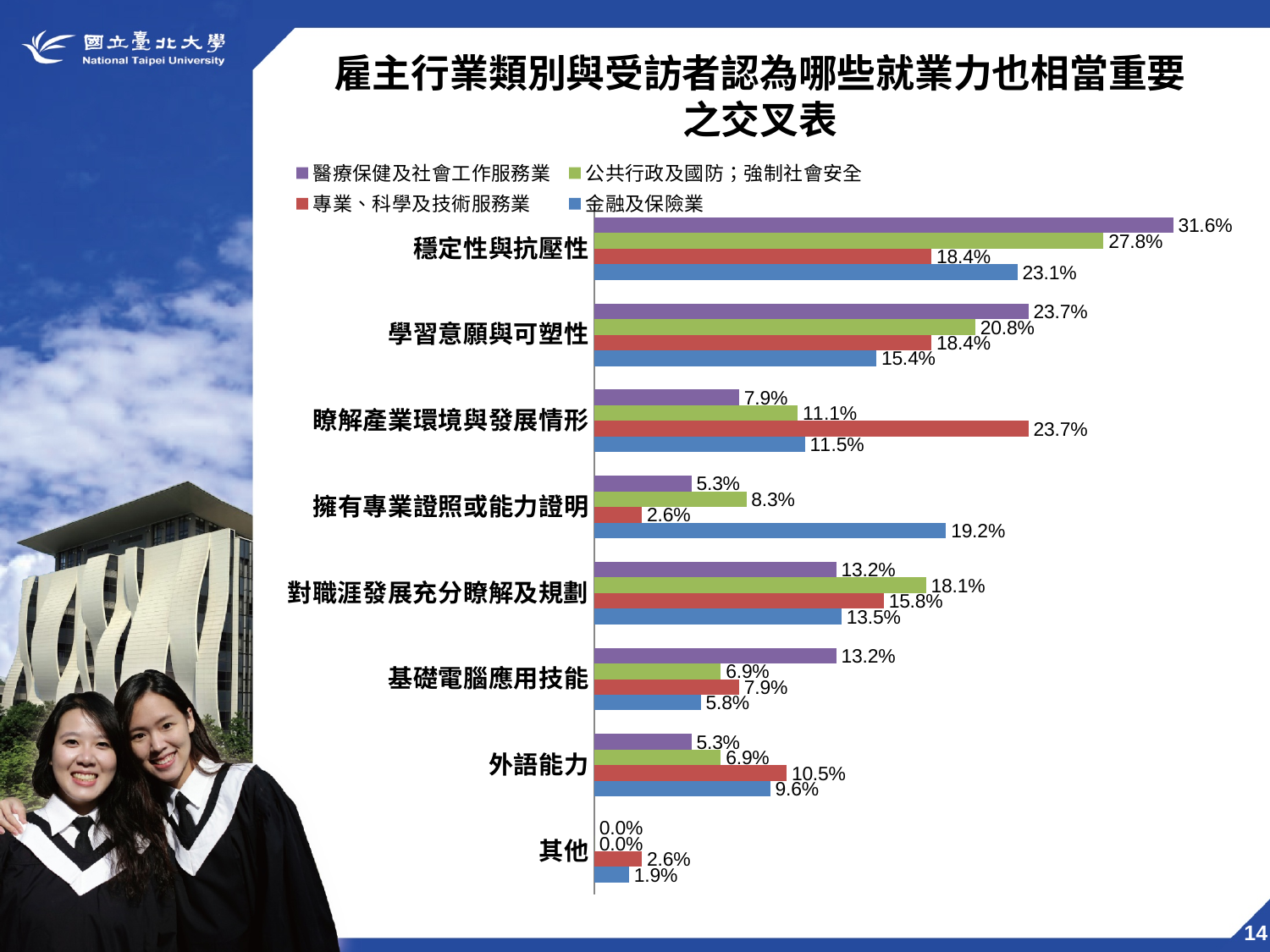

雇主行業類別與受訪者認為哪些就業力也相當重要
之交叉表

### Chart

| Category | 金融及保險業 | 專業、科學及技術服務業 | 公共行政及國防；強制社會安全 | 醫療保健及社會工作服務業 |
|---|---|---|---|---|
| 其他 | 0.019000000000000003 | 0.026 | 0.0 | 0.0 |
| 外語能力 | 0.096 | 0.10500000000000001 | 0.06900000000000002 | 0.053000000000000005 |
| 基礎電腦應用技能 | 0.058 | 0.07900000000000001 | 0.06900000000000002 | 0.132 |
| 對職涯發展充分瞭解及規劃 | 0.135 | 0.15800000000000003 | 0.18100000000000002 | 0.132 |
| 擁有專業證照或能力證明 | 0.192 | 0.026 | 0.08300000000000002 | 0.053000000000000005 |
| 瞭解產業環境與發展情形 | 0.115 | 0.23700000000000002 | 0.111 | 0.07900000000000001 |
| 學習意願與可塑性 | 0.15400000000000003 | 0.18400000000000002 | 0.20800000000000002 | 0.23700000000000002 |
| 穩定性與抗壓性 | 0.231 | 0.18400000000000002 | 0.278 | 0.31600000000000006 |
14